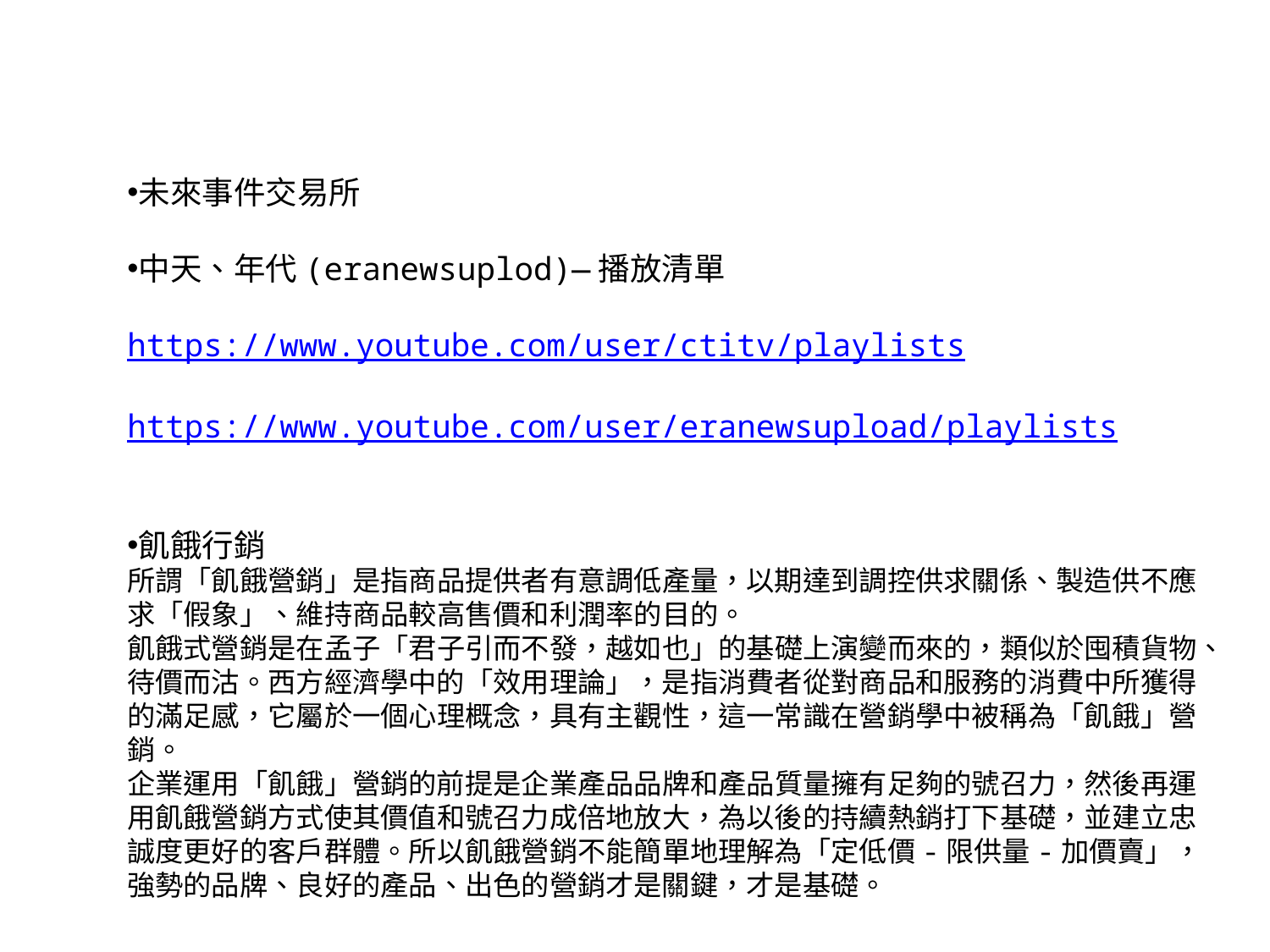

未來事件交易所

中天、年代(eranewsuplod)—播放清單

https://www.youtube.com/user/ctitv/playlists

https://www.youtube.com/user/eranewsupload/playlists

飢餓行銷
所謂「飢餓營銷」是指商品提供者有意調低產量，以期達到調控供求關係、製造供不應求「假象」、維持商品較高售價和利潤率的目的。
飢餓式營銷是在孟子「君子引而不發，越如也」的基礎上演變而來的，類似於囤積貨物、待價而沽。西方經濟學中的「效用理論」，是指消費者從對商品和服務的消費中所獲得的滿足感，它屬於一個心理概念，具有主觀性，這一常識在營銷學中被稱為「飢餓」營銷。
企業運用「飢餓」營銷的前提是企業產品品牌和產品質量擁有足夠的號召力，然後再運用飢餓營銷方式使其價值和號召力成倍地放大，為以後的持續熱銷打下基礎，並建立忠誠度更好的客戶群體。所以飢餓營銷不能簡單地理解為「定低價-限供量-加價賣」，強勢的品牌、良好的產品、出色的營銷才是關鍵，才是基礎。